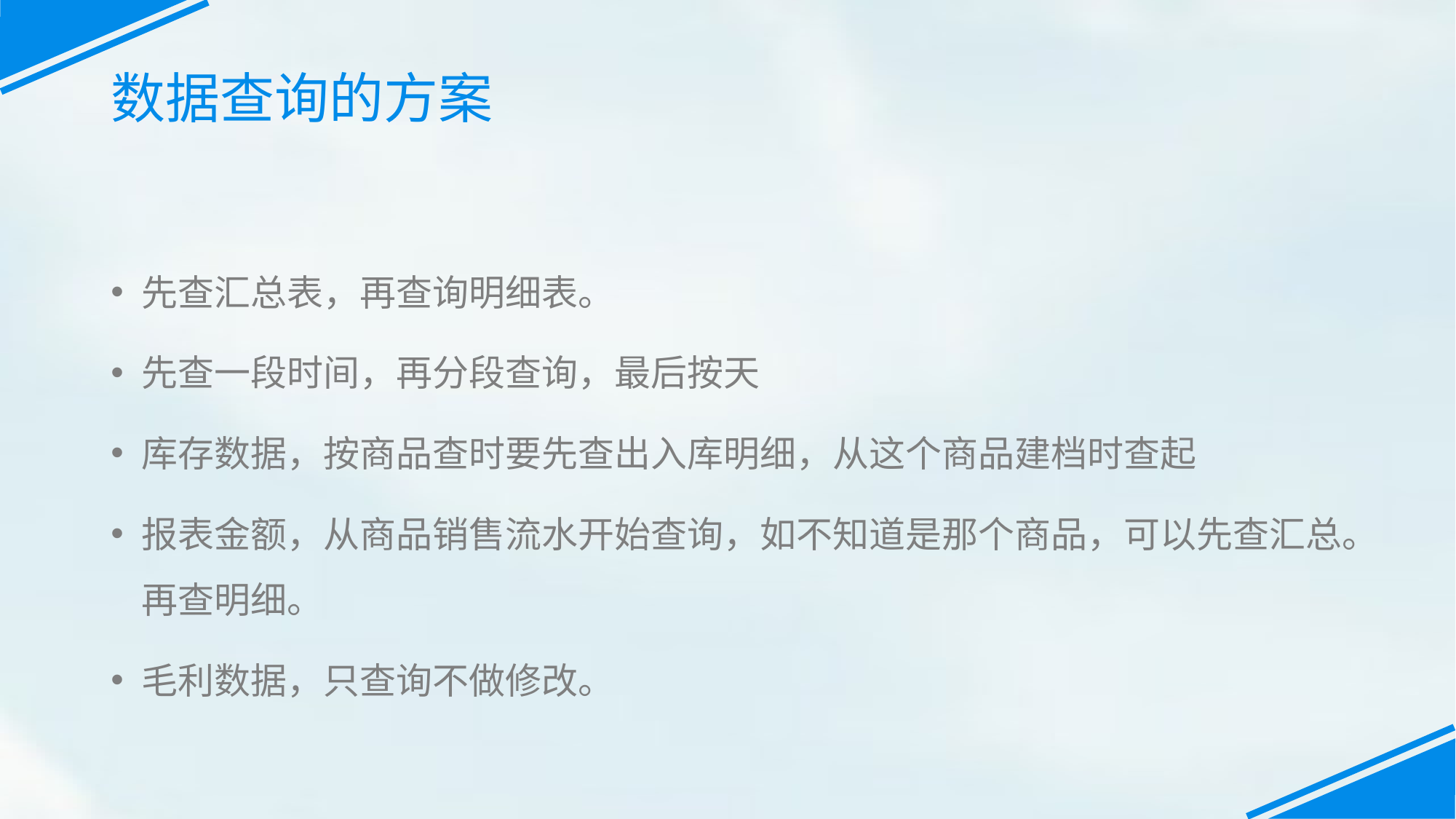

# 数据查询的方案

先查汇总表，再查询明细表。
先查一段时间，再分段查询，最后按天
库存数据，按商品查时要先查出入库明细，从这个商品建档时查起
报表金额，从商品销售流水开始查询，如不知道是那个商品，可以先查汇总。再查明细。
毛利数据，只查询不做修改。